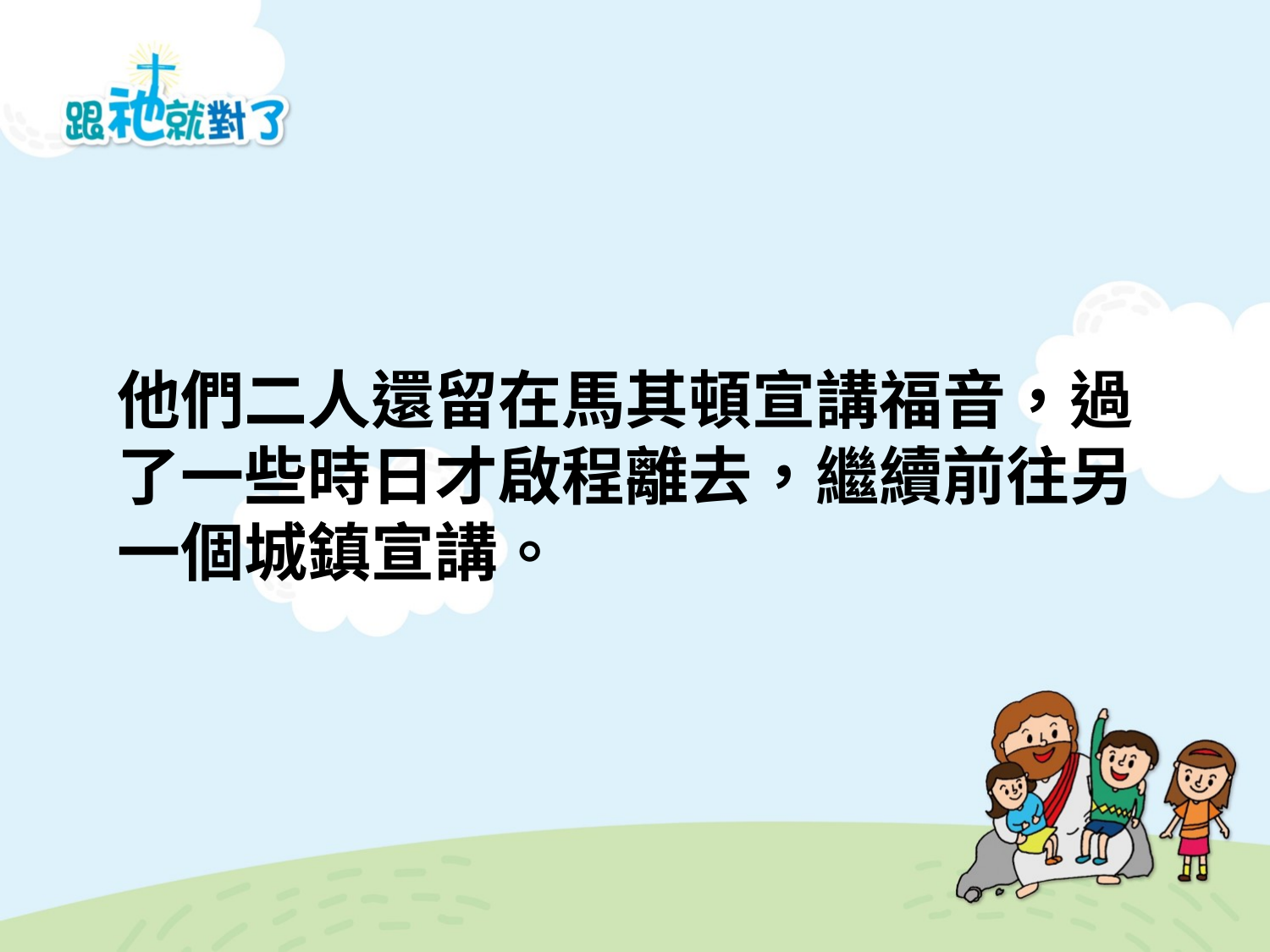

他們二人還留在馬其頓宣講福音，過了一些時日才啟程離去，繼續前往另一個城鎮宣講。